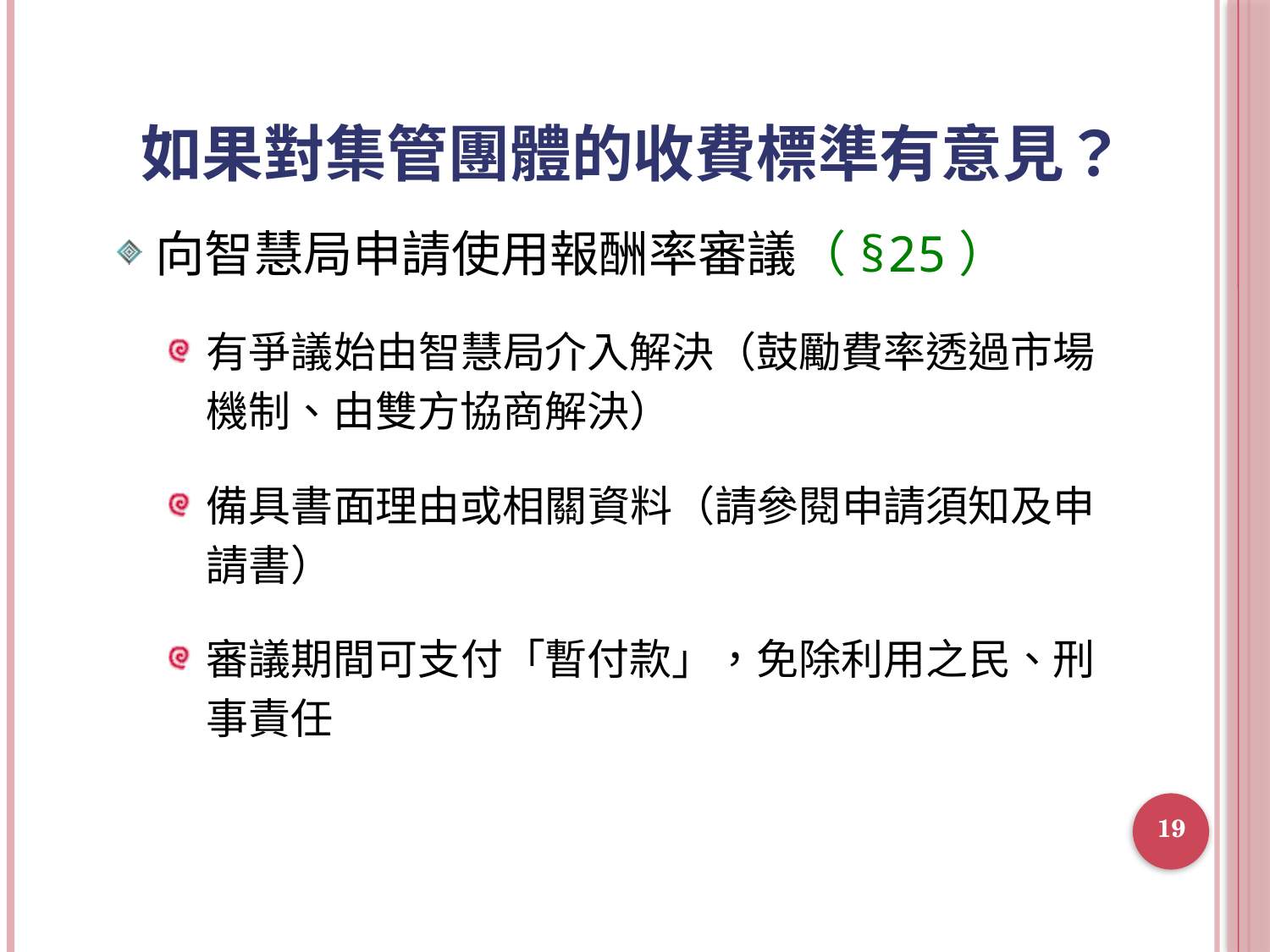

# 如果對集管團體的收費標準有意見？
向智慧局申請使用報酬率審議（§25）
有爭議始由智慧局介入解決（鼓勵費率透過市場機制、由雙方協商解決）
備具書面理由或相關資料（請參閱申請須知及申請書）
審議期間可支付「暫付款」，免除利用之民、刑事責任

19